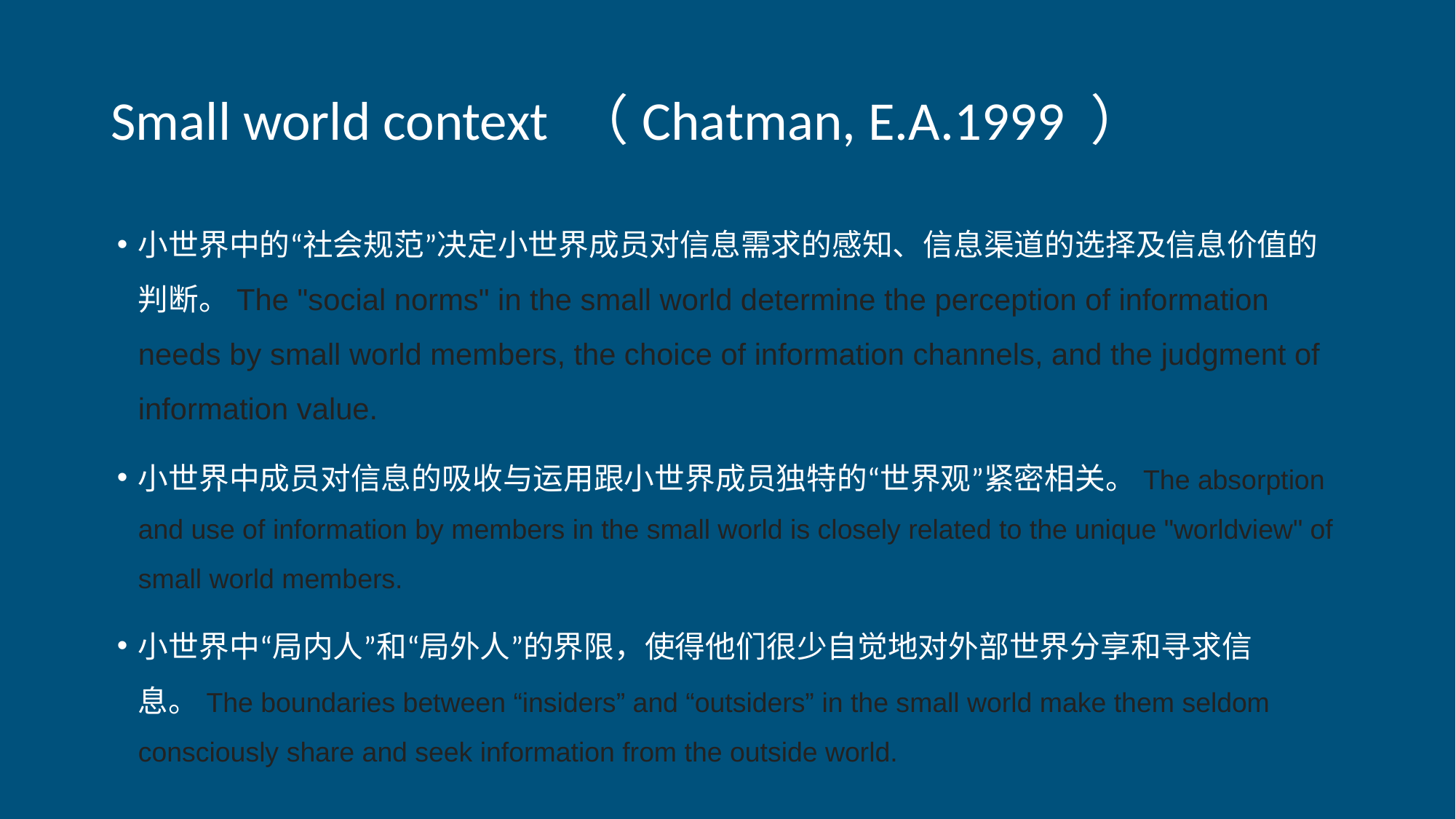

# Small world context （Chatman, E.A.1999 ）
小世界中的“社会规范”决定小世界成员对信息需求的感知、信息渠道的选择及信息价值的判断。The "social norms" in the small world determine the perception of information needs by small world members, the choice of information channels, and the judgment of information value.
小世界中成员对信息的吸收与运用跟小世界成员独特的“世界观”紧密相关。The absorption and use of information by members in the small world is closely related to the unique "worldview" of small world members.
小世界中“局内人”和“局外人”的界限，使得他们很少自觉地对外部世界分享和寻求信息。The boundaries between “insiders” and “outsiders” in the small world make them seldom consciously share and seek information from the outside world.